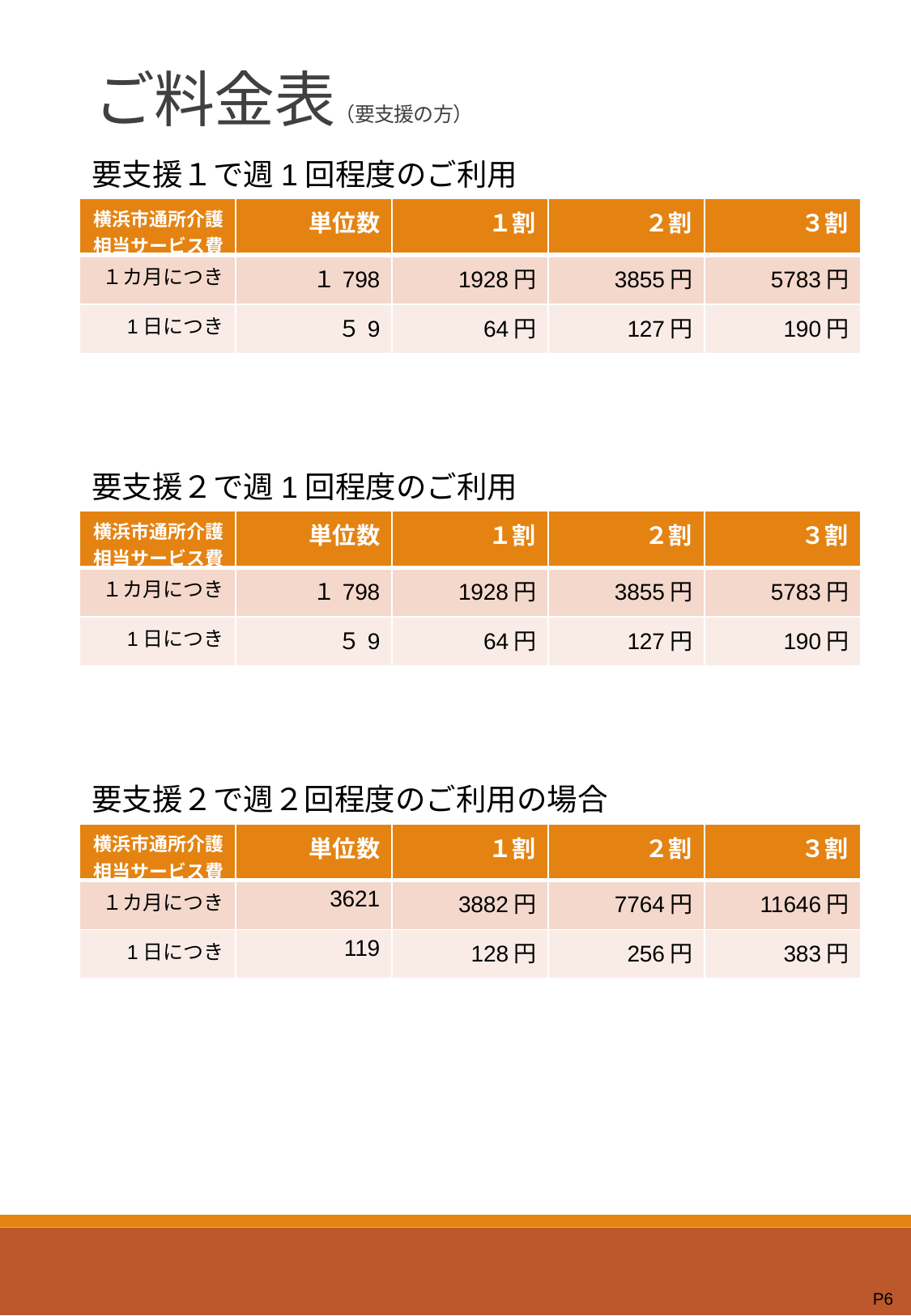

# ご料金表（要支援の方）
要支援１で週1回程度のご利用
| 横浜市通所介護相当サービス費 | 単位数 | １割 | ２割 | ３割 |
| --- | --- | --- | --- | --- |
| １カ月につき | １798 | 1928円 | 3855円 | 5783円 |
| 1日につき | ５9 | 64円 | 127円 | 190円 |
要支援２で週1回程度のご利用
| 横浜市通所介護相当サービス費 | 単位数 | １割 | ２割 | ３割 |
| --- | --- | --- | --- | --- |
| １カ月につき | １798 | 1928円 | 3855円 | 5783円 |
| 1日につき | ５9 | 64円 | 127円 | 190円 |
要支援２で週２回程度のご利用の場合
| 横浜市通所介護相当サービス費 | 単位数 | １割 | ２割 | ３割 |
| --- | --- | --- | --- | --- |
| １カ月につき | 3621 | 3882円 | 7764円 | 11646円 |
| 1日につき | 119 | 128円 | 256円 | 383円 |
P6